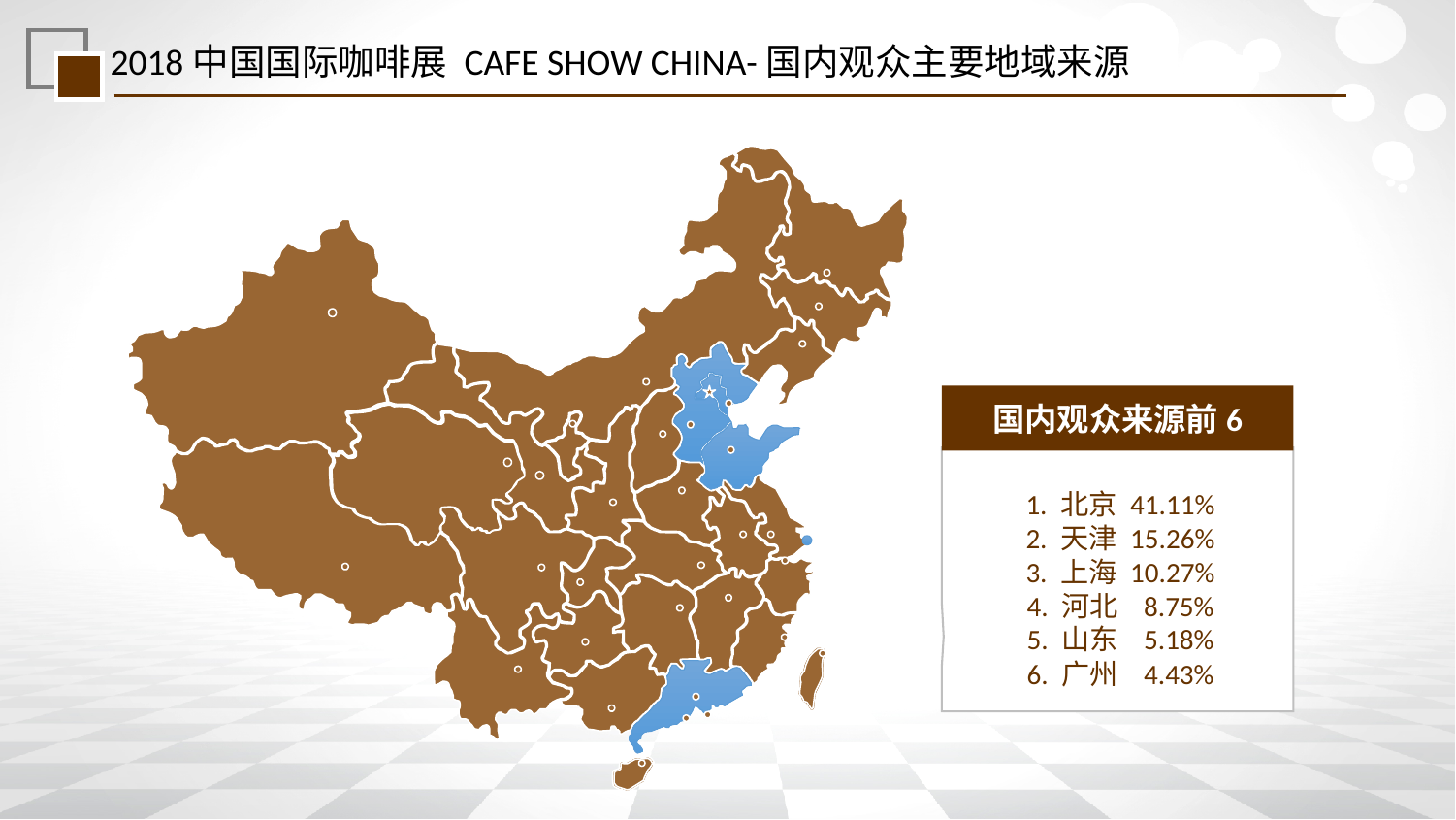

2018中国国际咖啡展 CAFE SHOW CHINA-国内观众主要地域来源

国内观众来源前6

1. 北京 41.11%
2. 天津 15.26%
3. 上海 10.27%
4. 河北   8.75%
5. 山东   5.18%
6. 广州   4.43%